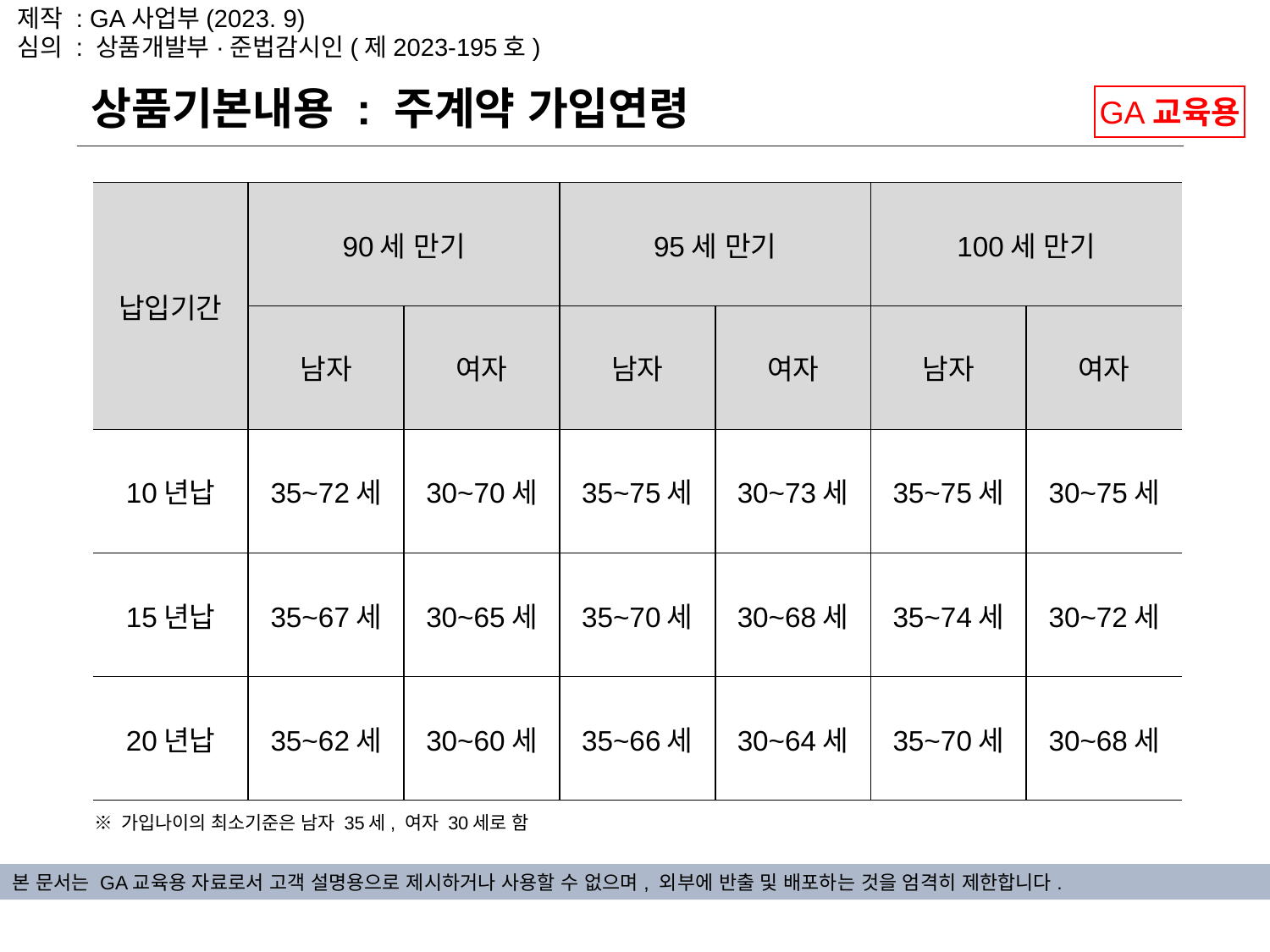

제작 : GA사업부(2023. 9)
심의 : 상품개발부·준법감시인(제2023-195호)
상품기본내용 : 주계약 가입연령
GA교육용
| 납입기간 | 90세 만기 |  | 95세 만기 |  | 100세 만기 |  |
| --- | --- | --- | --- | --- | --- | --- |
|  | 남자 | 여자 | 남자 | 여자 | 남자 | 여자 |
| 10년납 | 35~72세 | 30~70세 | 35~75세 | 30~73세 | 35~75세 | 30~75세 |
| 15년납 | 35~67세 | 30~65세 | 35~70세 | 30~68세 | 35~74세 | 30~72세 |
| 20년납 | 35~62세 | 30~60세 | 35~66세 | 30~64세 | 35~70세 | 30~68세 |
※ 가입나이의 최소기준은 남자 35세, 여자 30세로 함
본 문서는 GA교육용 자료로서 고객 설명용으로 제시하거나 사용할 수 없으며, 외부에 반출 및 배포하는 것을 엄격히 제한합니다.